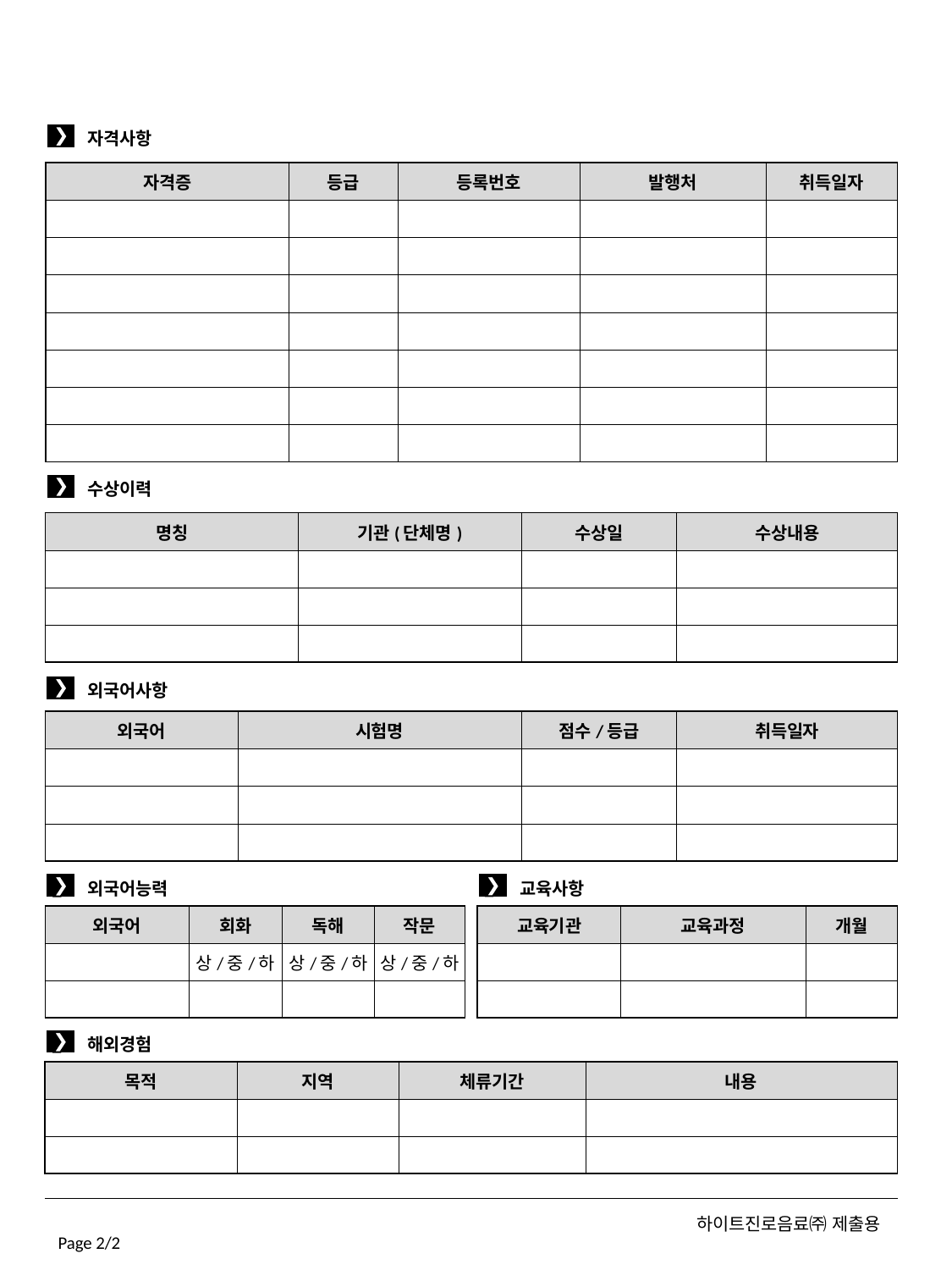

자격사항

| 자격증 | 등급 | 등록번호 | 발행처 | 취득일자 |
| --- | --- | --- | --- | --- |
|  |  |  |  |  |
|  |  |  |  |  |
|  |  |  |  |  |
|  |  |  |  |  |
|  |  |  |  |  |
|  |  |  |  |  |
|  |  |  |  |  |
수상이력

| 명칭 | 기관(단체명) | 수상일 | 수상내용 |
| --- | --- | --- | --- |
|  |  |  |  |
|  |  |  |  |
|  |  |  |  |
외국어사항

| 외국어 | 시험명 | 점수/등급 | 취득일자 |
| --- | --- | --- | --- |
|  |  |  |  |
|  |  |  |  |
|  |  |  |  |
교육사항
외국어능력

| 외국어 | 회화 | 독해 | 작문 |
| --- | --- | --- | --- |
|  | 상/중/하 | 상/중/하 | 상/중/하 |
|  |  |  |  |
| 교육기관 | 교육과정 | 개월 |
| --- | --- | --- |
|  |  |  |
|  |  |  |
해외경험

| 목적 | 지역 | 체류기간 | 내용 |
| --- | --- | --- | --- |
|  |  |  |  |
|  |  |  |  |
하이트진로음료㈜ 제출용
Page 2/2